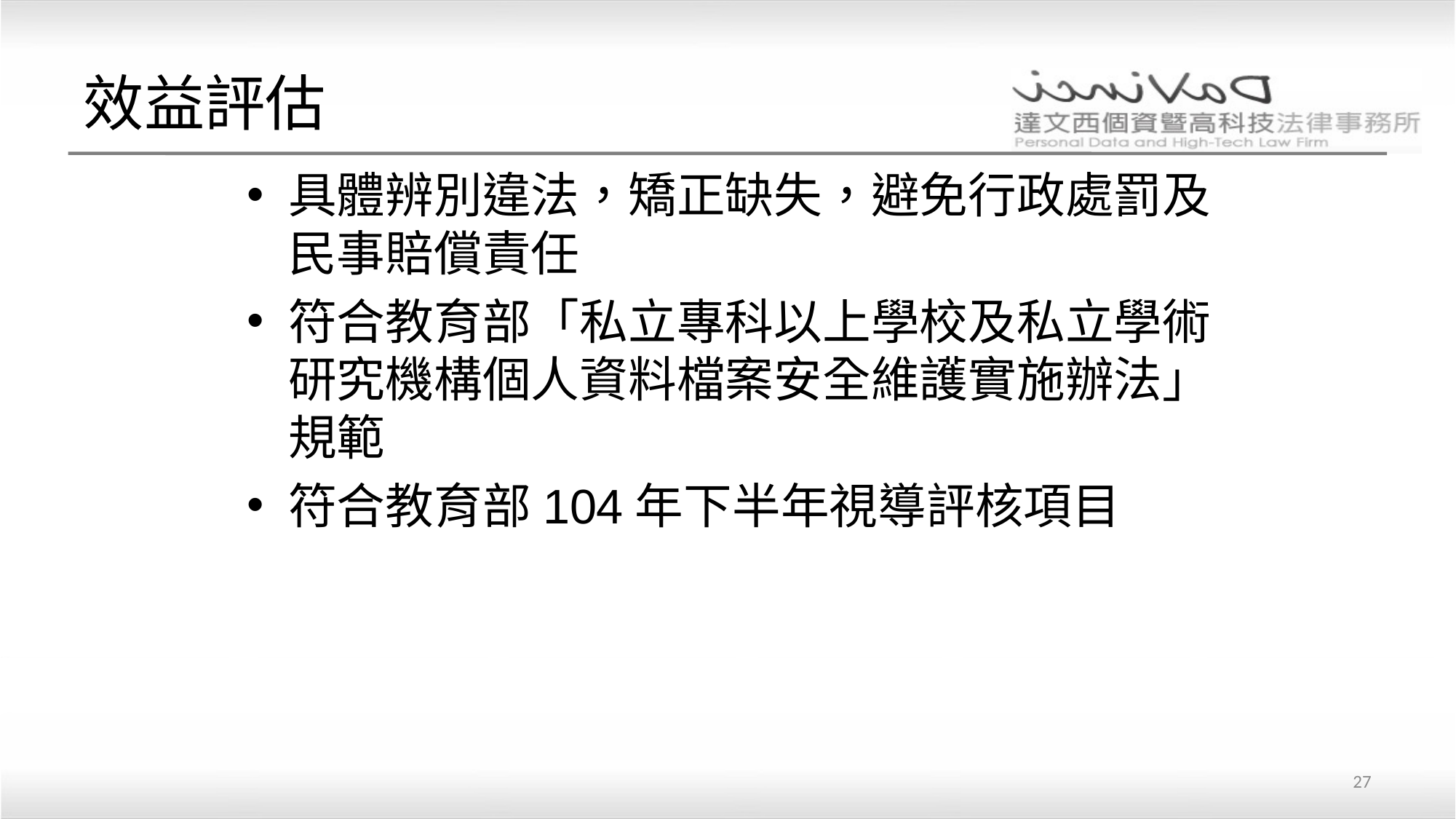

# 效益評估
具體辨別違法，矯正缺失，避免行政處罰及民事賠償責任
符合教育部「私立專科以上學校及私立學術研究機構個人資料檔案安全維護實施辦法」規範
符合教育部104年下半年視導評核項目

27